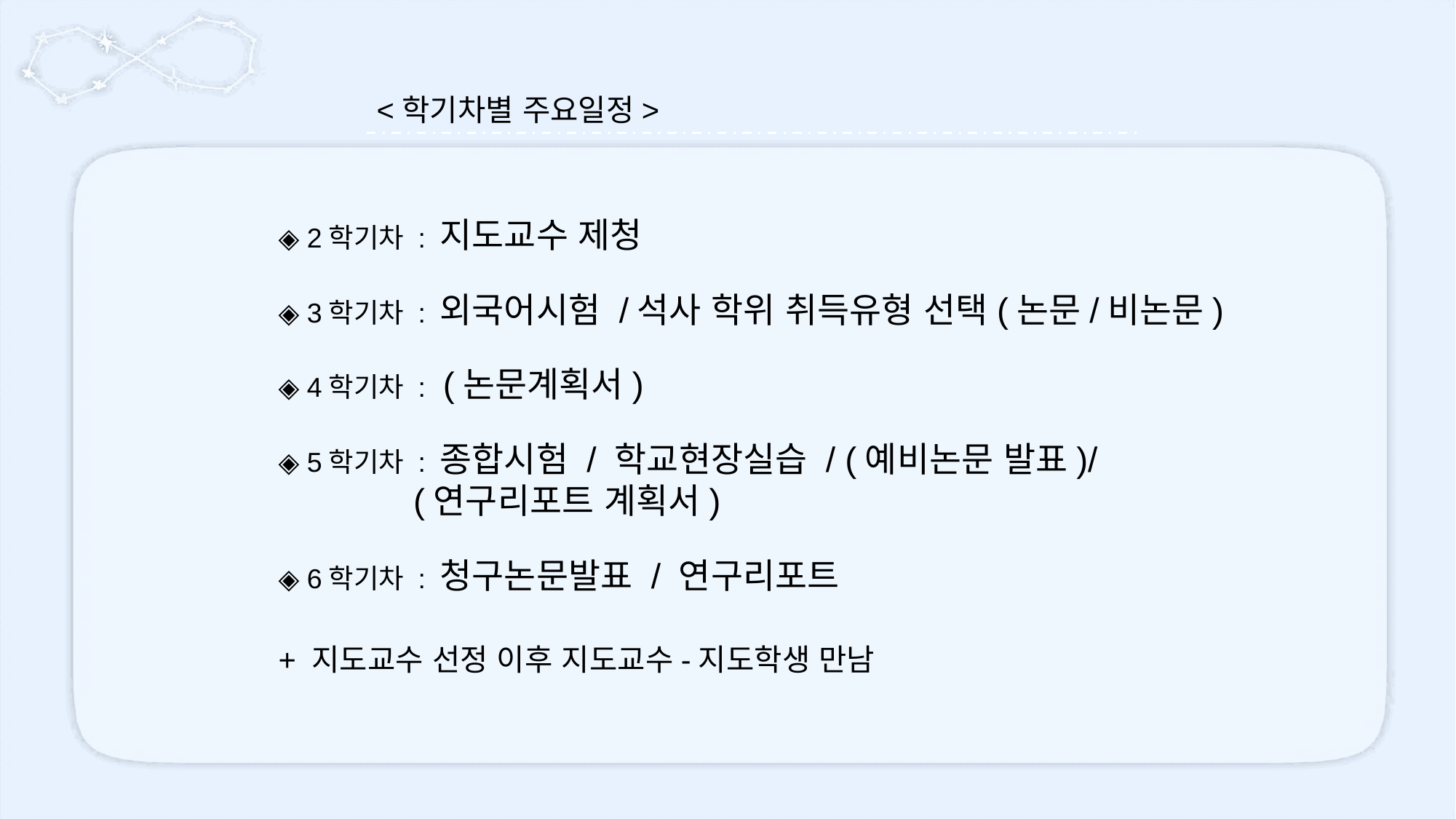

<학기차별 주요일정>
◈ 2학기차 : 지도교수 제청

◈ 3학기차 : 외국어시험 /석사 학위 취득유형 선택(논문/비논문)

◈ 4학기차 :  (논문계획서)

◈ 5학기차 : 종합시험 / 학교현장실습 / (예비논문 발표)/
              (연구리포트 계획서)

◈ 6학기차 : 청구논문발표 / 연구리포트

+ 지도교수 선정 이후 지도교수-지도학생 만남